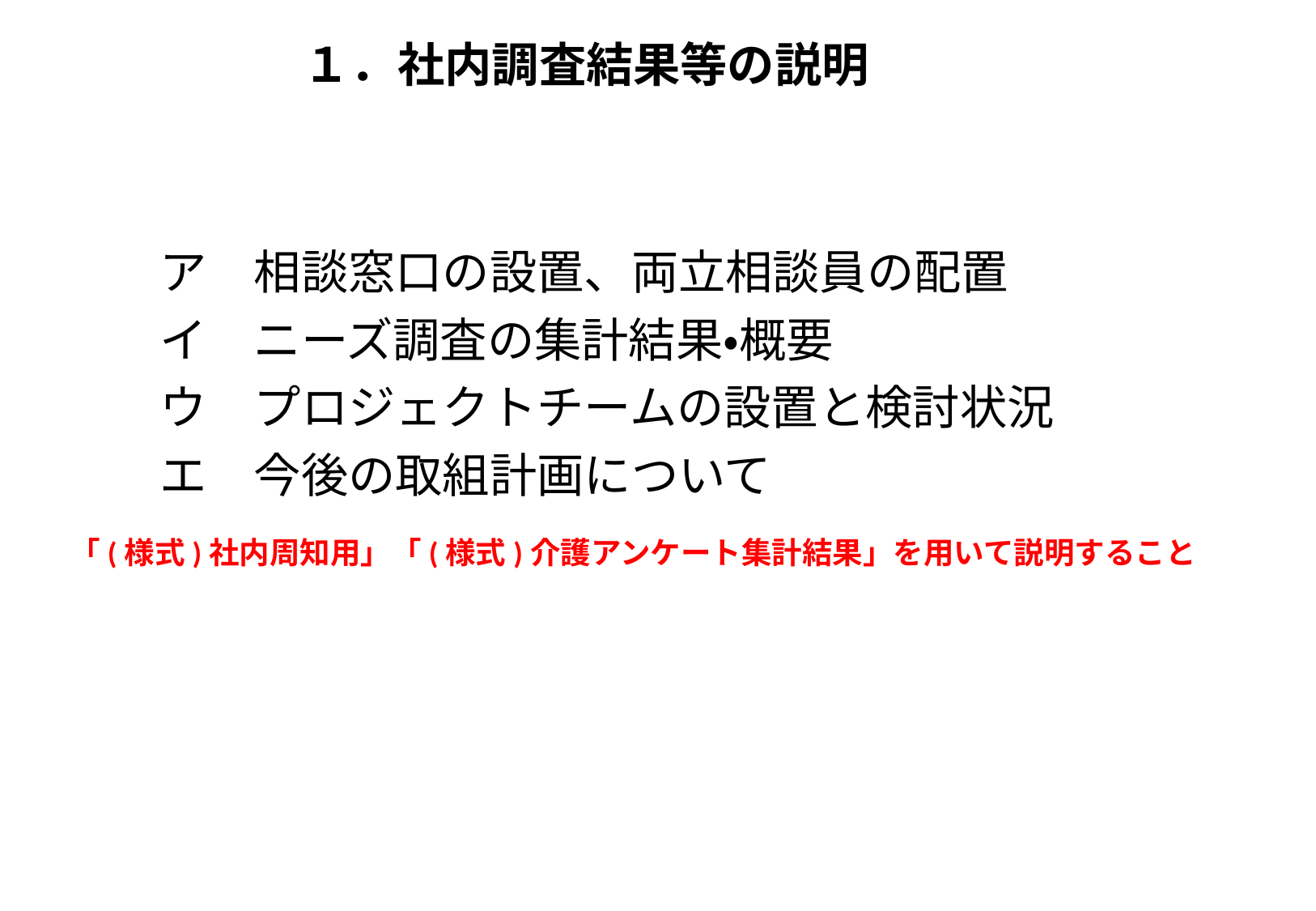

１．社内調査結果等の説明
ア　相談窓口の設置、両立相談員の配置
イ　ニーズ調査の集計結果・概要
ウ　プロジェクトチームの設置と検討状況
エ　今後の取組計画について
「(様式)社内周知用」「(様式)介護アンケート集計結果」を用いて説明すること